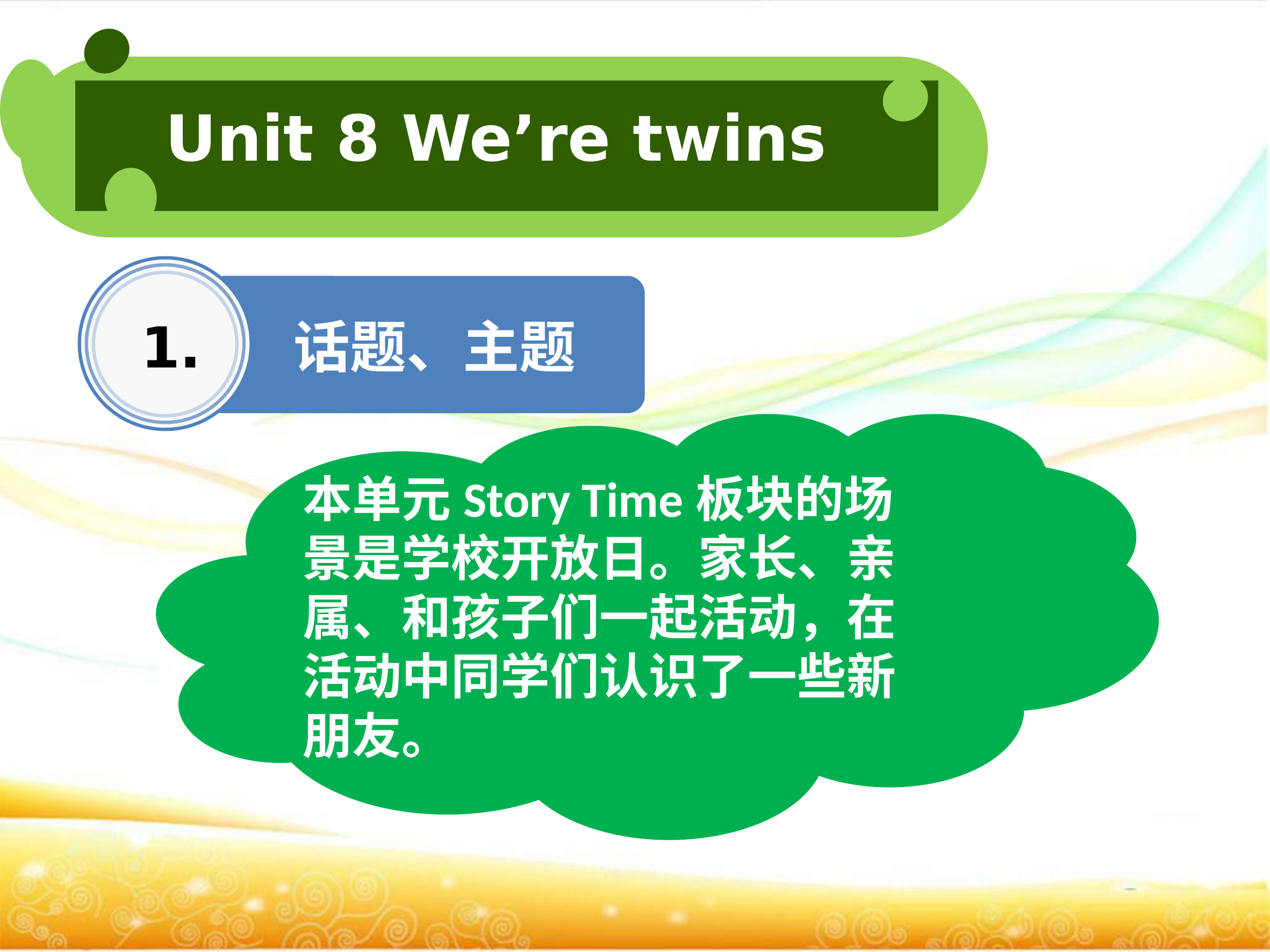

Unit 8 We’re twins

1.    话题、主题
本单元Story Time板块的场景是学校开放日。家长、亲属、和孩子们一起活动，在活动中同学们认识了一些新朋友。